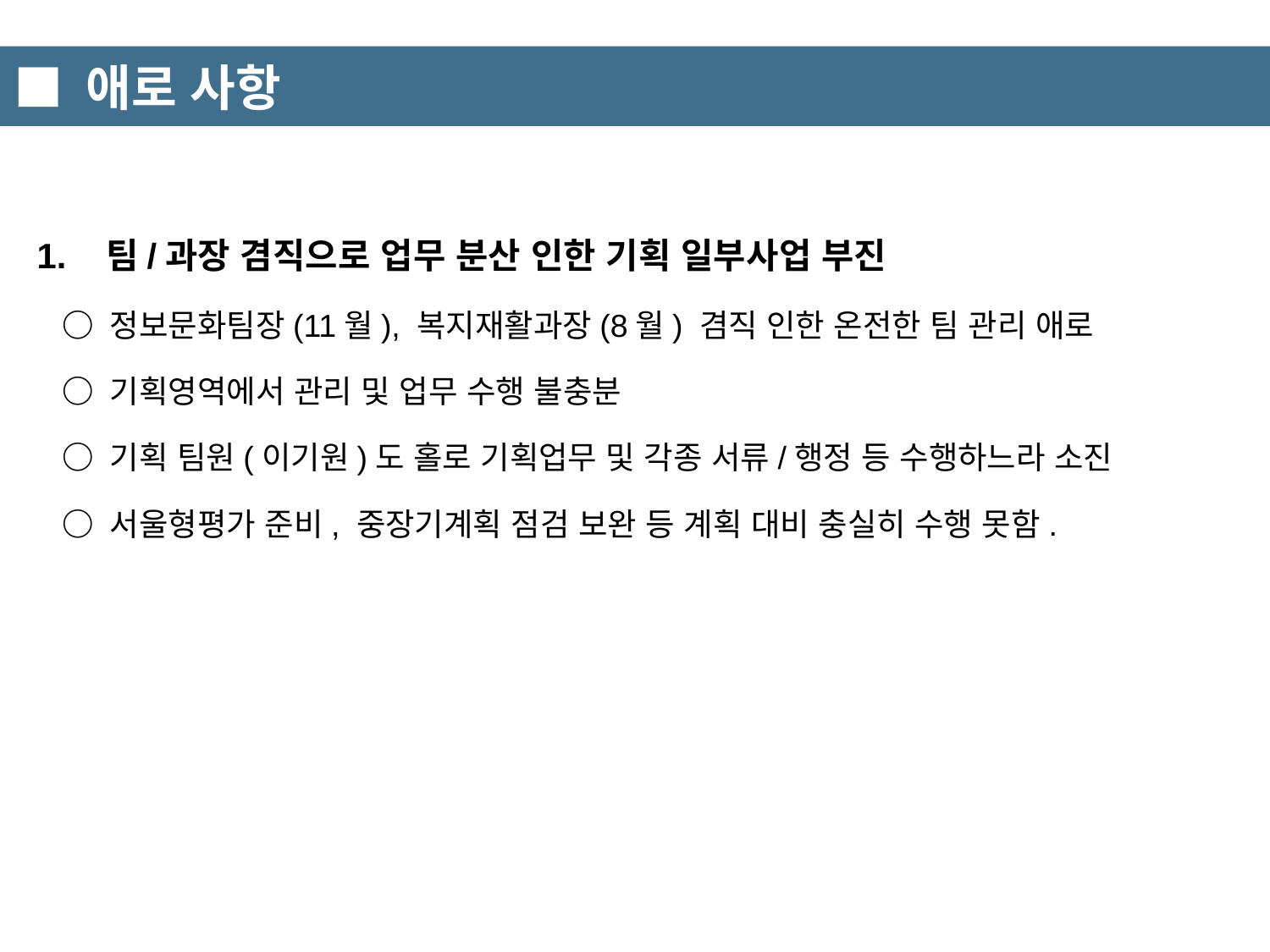

■ 애로 사항
  1.   팀/과장 겸직으로 업무 분산 인한 기획 일부사업 부진
     ○ 정보문화팀장(11월), 복지재활과장(8월) 겸직 인한 온전한 팀 관리 애로
     ○ 기획영역에서 관리 및 업무 수행 불충분
     ○ 기획 팀원(이기원)도 홀로 기획업무 및 각종 서류/행정 등 수행하느라 소진
     ○ 서울형평가 준비, 중장기계획 점검 보완 등 계획 대비 충실히 수행 못함.